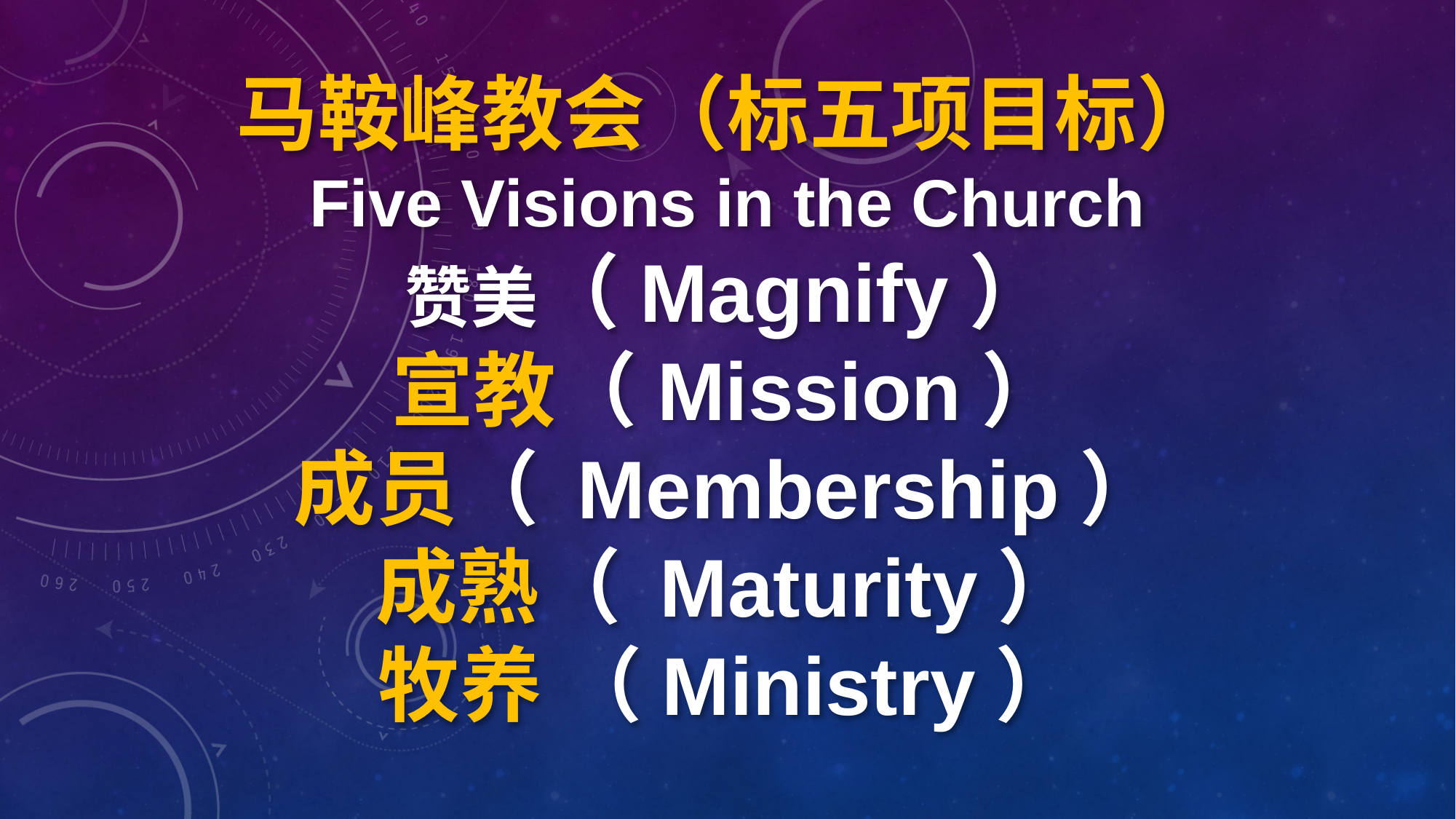

马鞍峰教会（标五项目标）
Five Visions in the Church
赞美（Magnify）
宣教（Mission）
成员（ Membership）
成熟（ Maturity）
牧养 （Ministry）